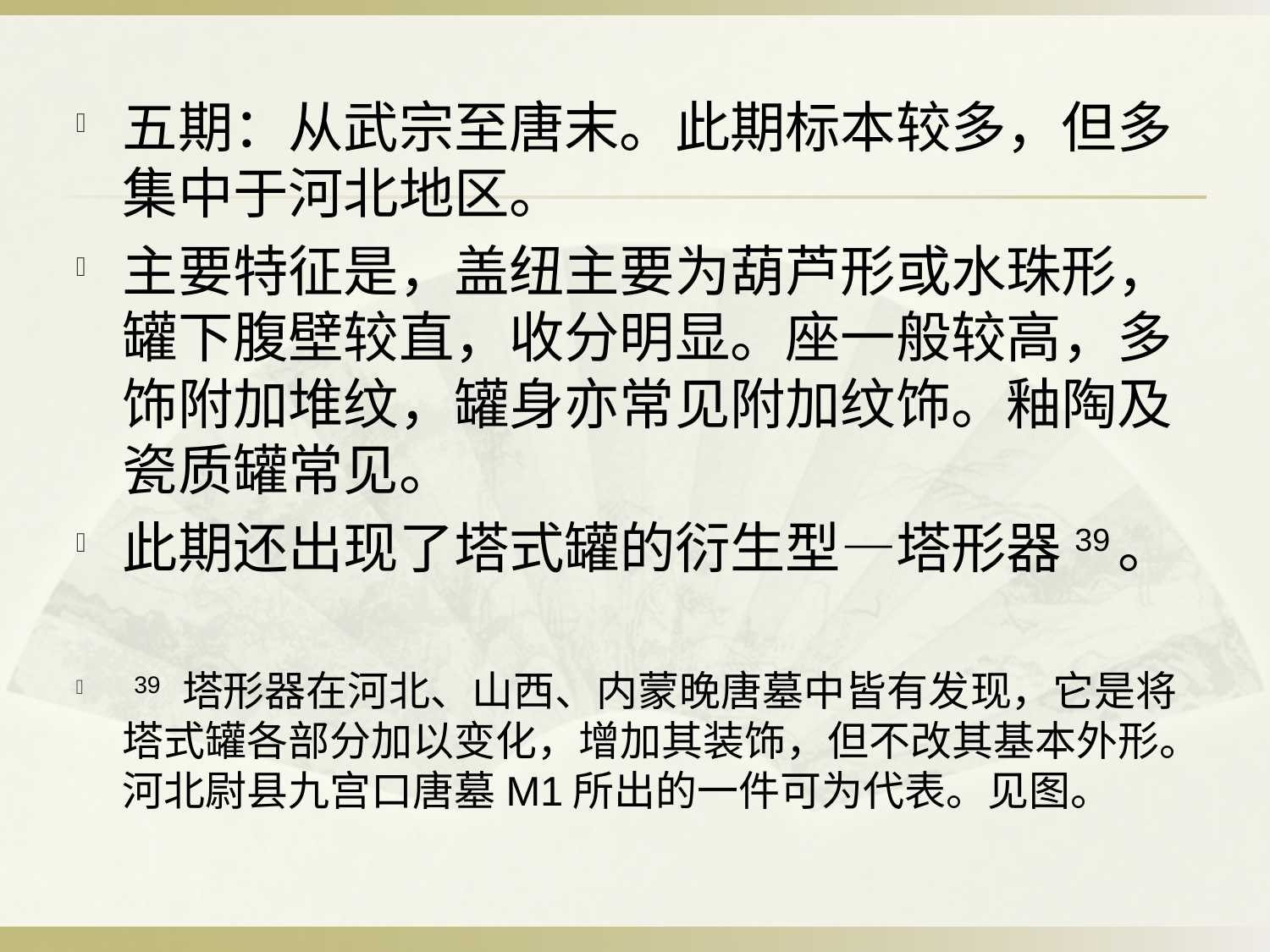

#
五期：从武宗至唐末。此期标本较多，但多集中于河北地区。
主要特征是，盖纽主要为葫芦形或水珠形，罐下腹壁较直，收分明显。座一般较高，多饰附加堆纹，罐身亦常见附加纹饰。釉陶及瓷质罐常见。
此期还出现了塔式罐的衍生型—塔形器39。

 39 塔形器在河北、山西、内蒙晚唐墓中皆有发现，它是将塔式罐各部分加以变化，增加其装饰，但不改其基本外形。河北尉县九宫口唐墓M1所出的一件可为代表。见图。